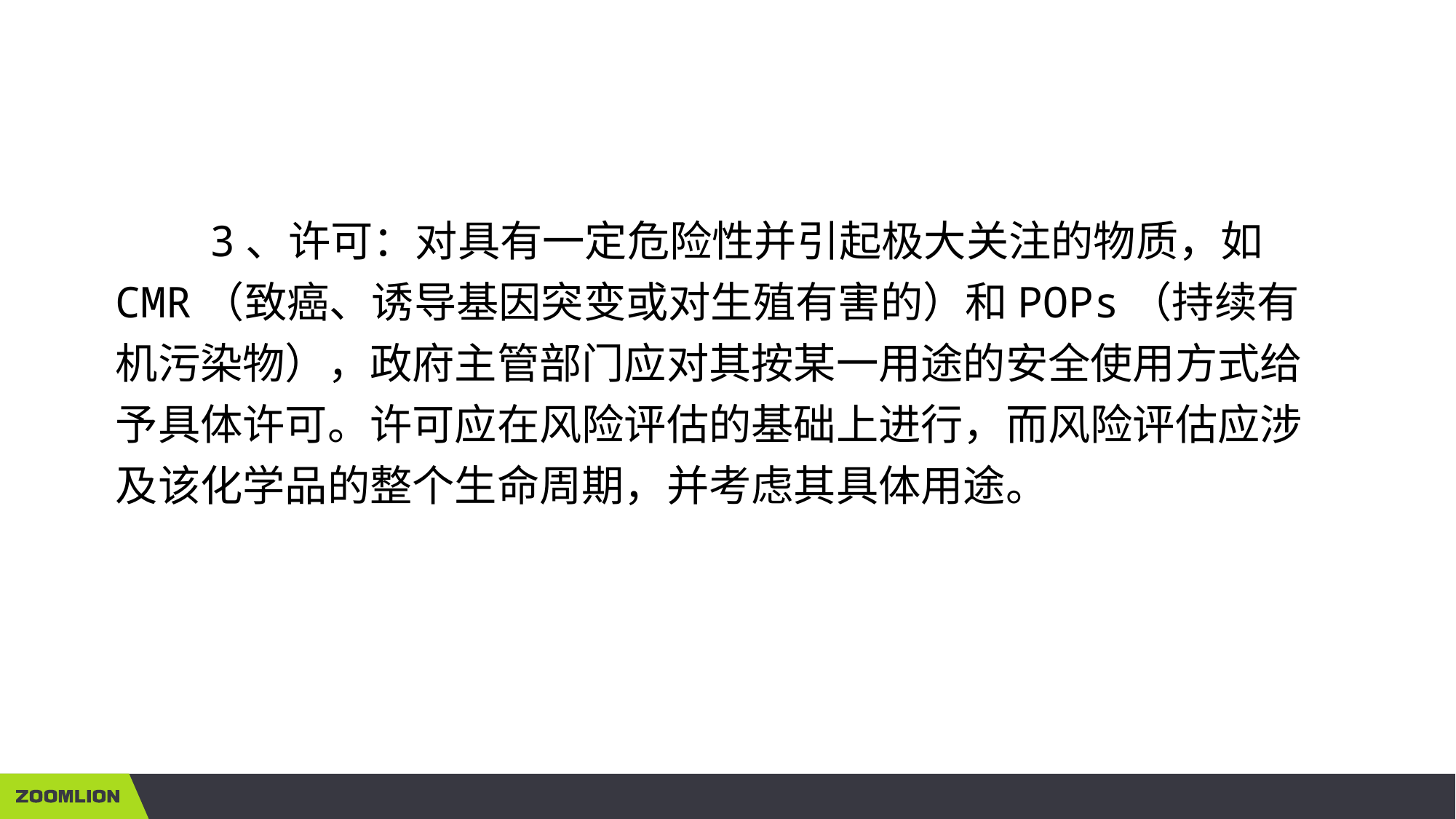

3、许可：对具有一定危险性并引起极大关注的物质，如CMR（致癌、诱导基因突变或对生殖有害的）和POPs（持续有机污染物），政府主管部门应对其按某一用途的安全使用方式给予具体许可。许可应在风险评估的基础上进行，而风险评估应涉及该化学品的整个生命周期，并考虑其具体用途。